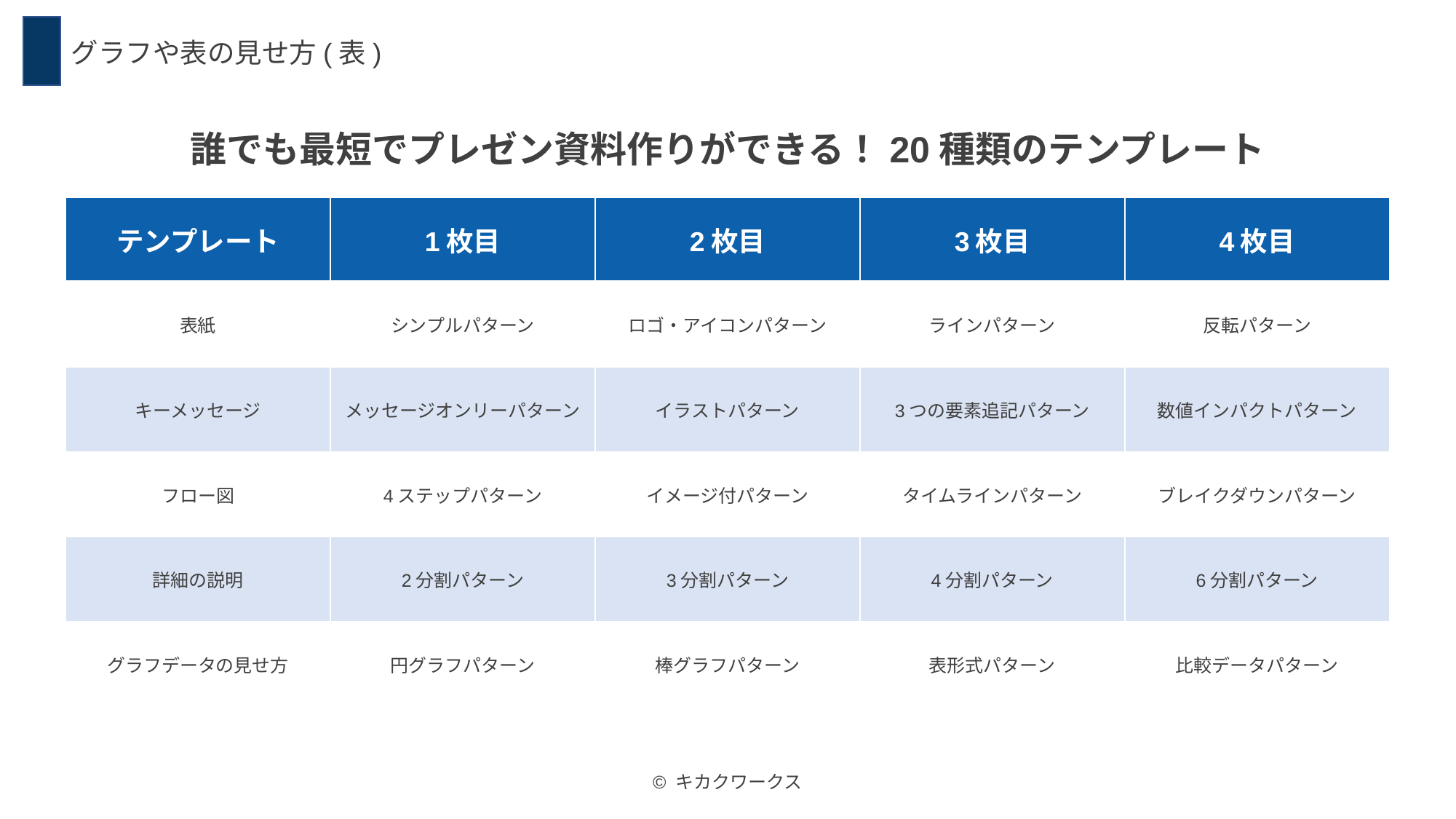

グラフや表の見せ方(表)
誰でも最短でプレゼン資料作りができる！20種類のテンプレート
| テンプレート | 1枚目 | 2枚目 | 3枚目 | 4枚目 |
| --- | --- | --- | --- | --- |
| 表紙 | シンプルパターン | ロゴ・アイコンパターン | ラインパターン | 反転パターン |
| キーメッセージ | メッセージオンリーパターン | イラストパターン | 3つの要素追記パターン | 数値インパクトパターン |
| フロー図 | 4ステップパターン | イメージ付パターン | タイムラインパターン | ブレイクダウンパターン |
| 詳細の説明 | 2分割パターン | 3分割パターン | 4分割パターン | 6分割パターン |
| グラフデータの見せ方 | 円グラフパターン | 棒グラフパターン | 表形式パターン | 比較データパターン |
© キカクワークス